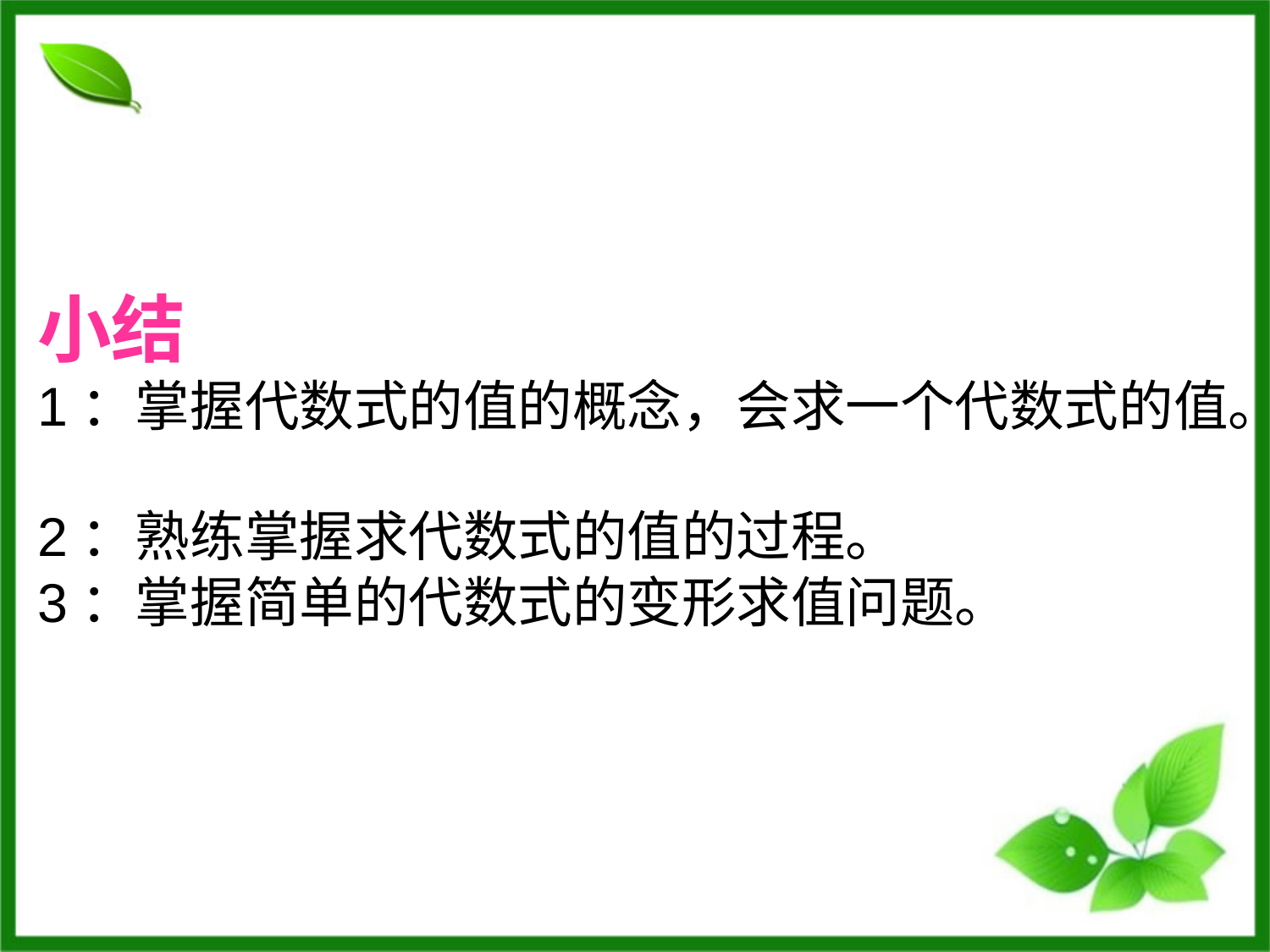

小结
1：掌握代数式的值的概念，会求一个代数式的值。
2：熟练掌握求代数式的值的过程。
3：掌握简单的代数式的变形求值问题。